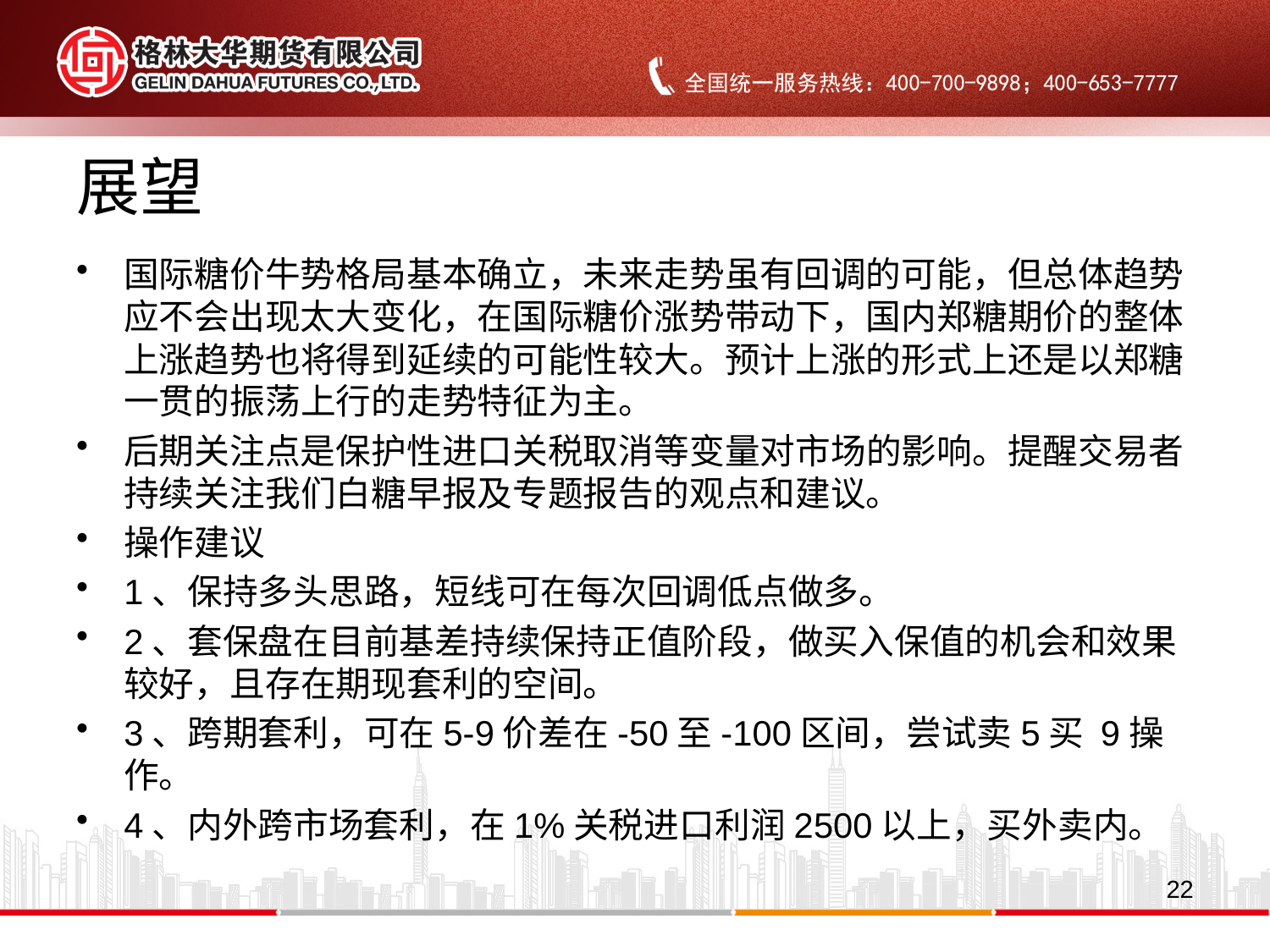

# 展望
国际糖价牛势格局基本确立，未来走势虽有回调的可能，但总体趋势应不会出现太大变化，在国际糖价涨势带动下，国内郑糖期价的整体上涨趋势也将得到延续的可能性较大。预计上涨的形式上还是以郑糖一贯的振荡上行的走势特征为主。
后期关注点是保护性进口关税取消等变量对市场的影响。提醒交易者持续关注我们白糖早报及专题报告的观点和建议。
操作建议
1、保持多头思路，短线可在每次回调低点做多。
2、套保盘在目前基差持续保持正值阶段，做买入保值的机会和效果较好，且存在期现套利的空间。
3、跨期套利，可在5-9价差在-50至-100区间，尝试卖5买 9操作。
4、内外跨市场套利，在1%关税进口利润2500以上，买外卖内。

22